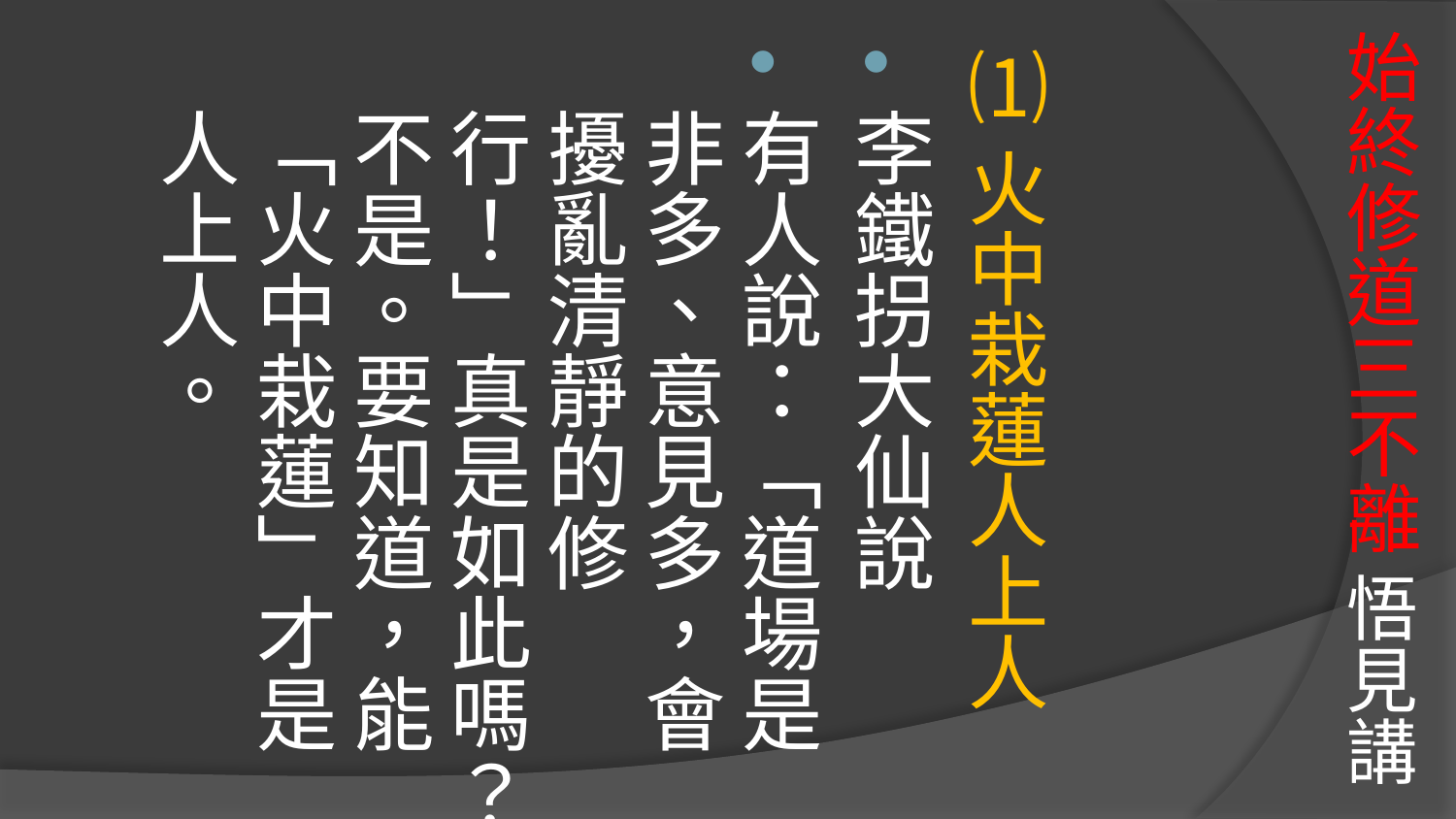

# 始終修道三不離 悟見講
⑴火中栽蓮人上人
李鐵拐大仙說
有人說：「道場是非多、意見多，會擾亂清靜的修行！」真是如此嗎？不是。要知道，能「火中栽蓮」才是人上人。